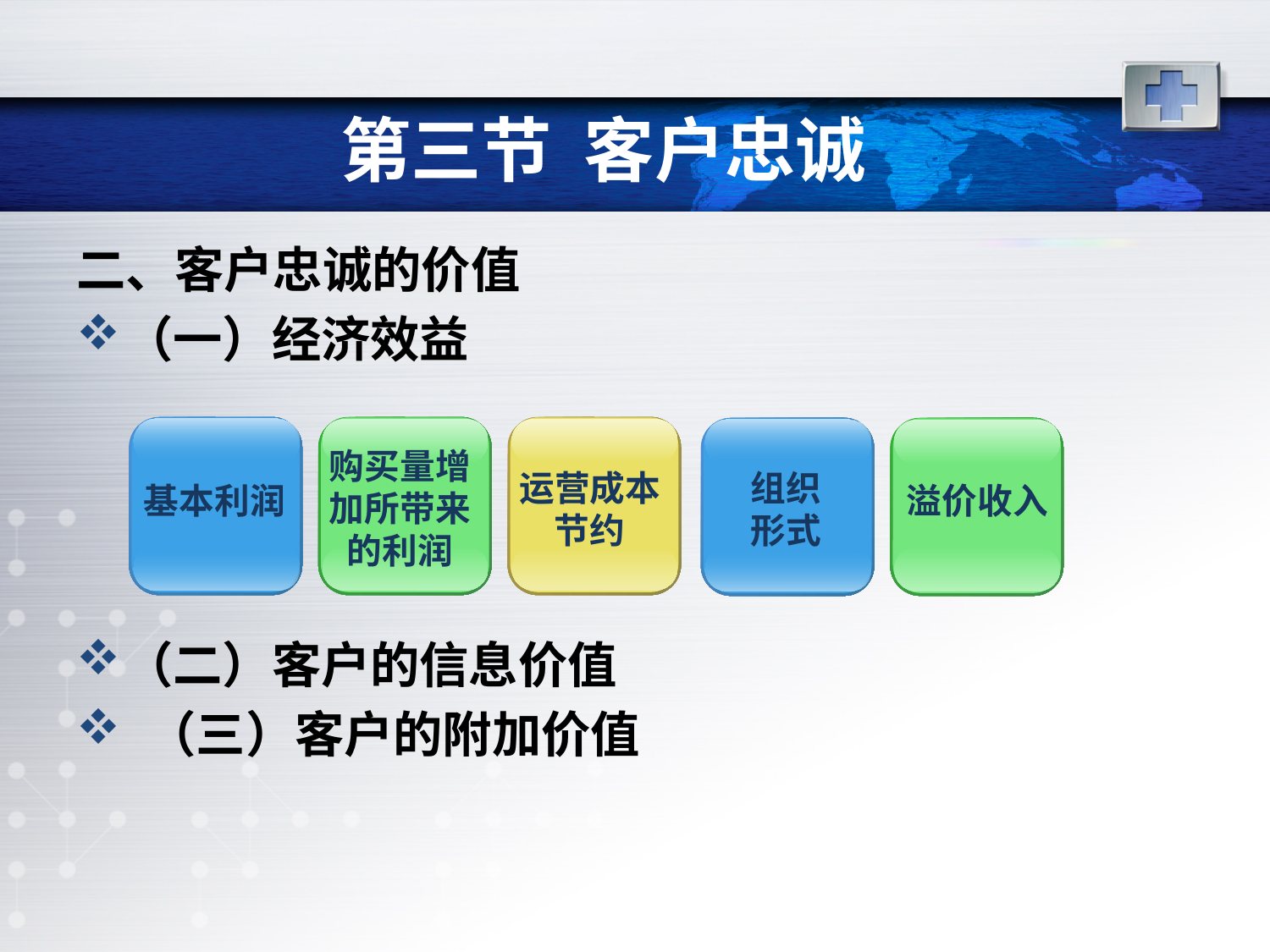

# 第三节  客户忠诚
二、客户忠诚的价值
（一）经济效益

（二）客户的信息价值
 （三）客户的附加价值

购买量增加所带来的利润
运营成本节约
组织
形式
基本利润
溢价收入